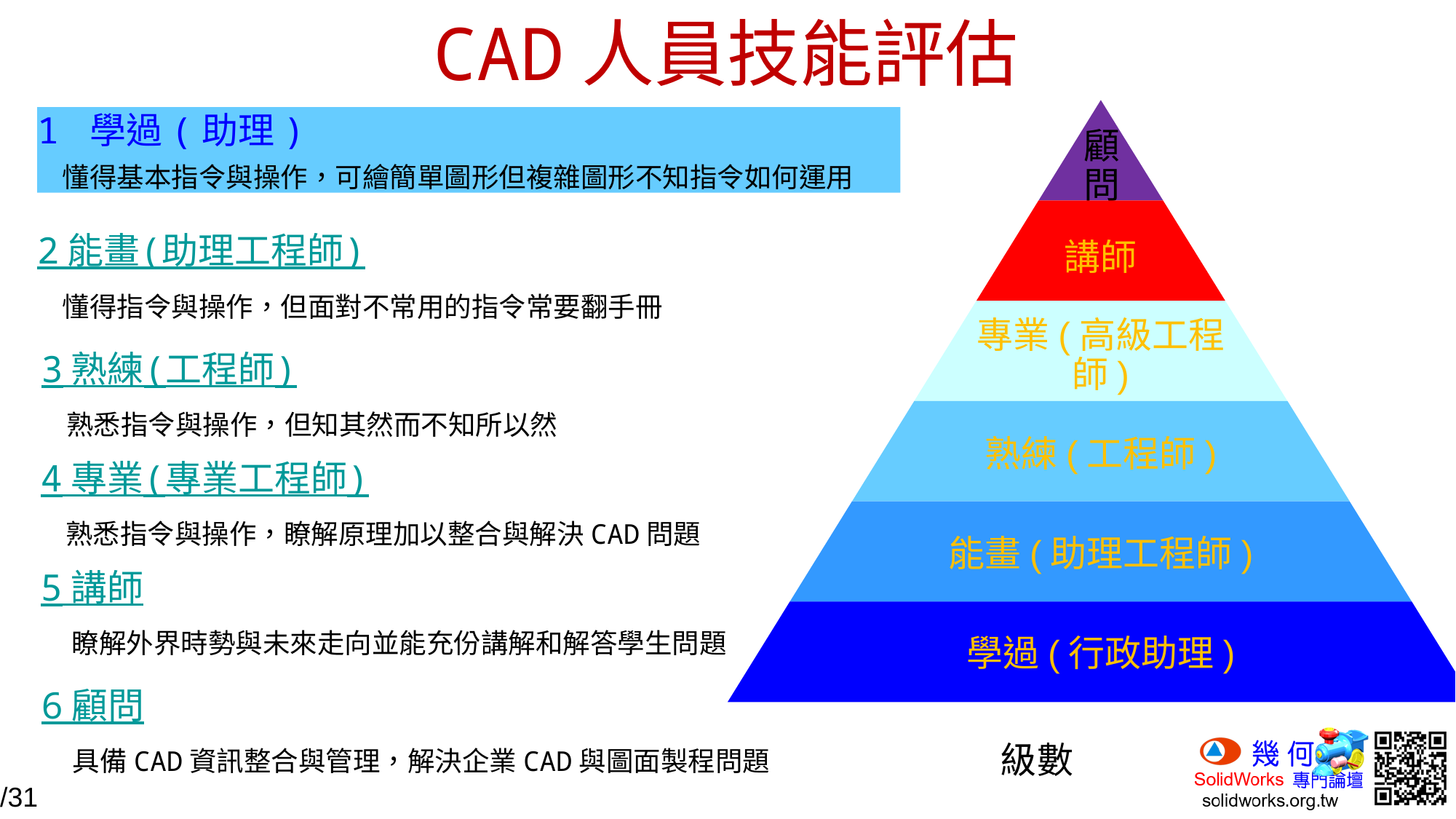

顧問
講師
專業(高級工程師)
熟練(工程師)
能畫(助理工程師)
學過(行政助理)
1 學過(助理)
   懂得基本指令與操作，可繪簡單圖形但複雜圖形不知指令如何運用
2 能畫(助理工程師)
   懂得指令與操作，但面對不常用的指令常要翻手冊
3 熟練(工程師)
   熟悉指令與操作，但知其然而不知所以然
4 專業(專業工程師)
   熟悉指令與操作，瞭解原理加以整合與解決CAD問題
5 講師
    瞭解外界時勢與未來走向並能充份講解和解答學生問題
6 顧問
    具備CAD資訊整合與管理，解決企業CAD與圖面製程問題
級數